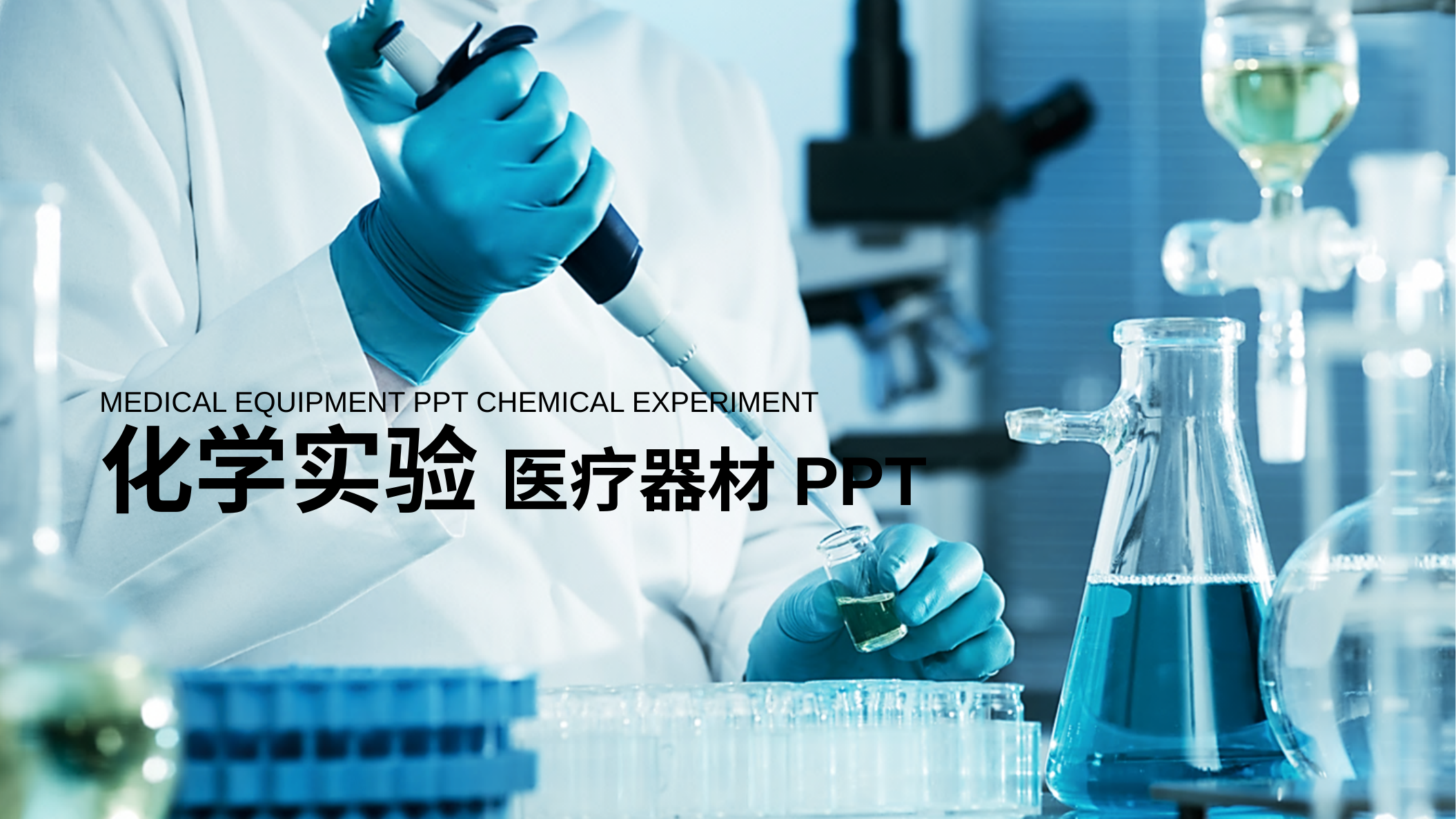

MEDICAL EQUIPMENT PPT CHEMICAL EXPERIMENT
化学实验 医疗器材PPT